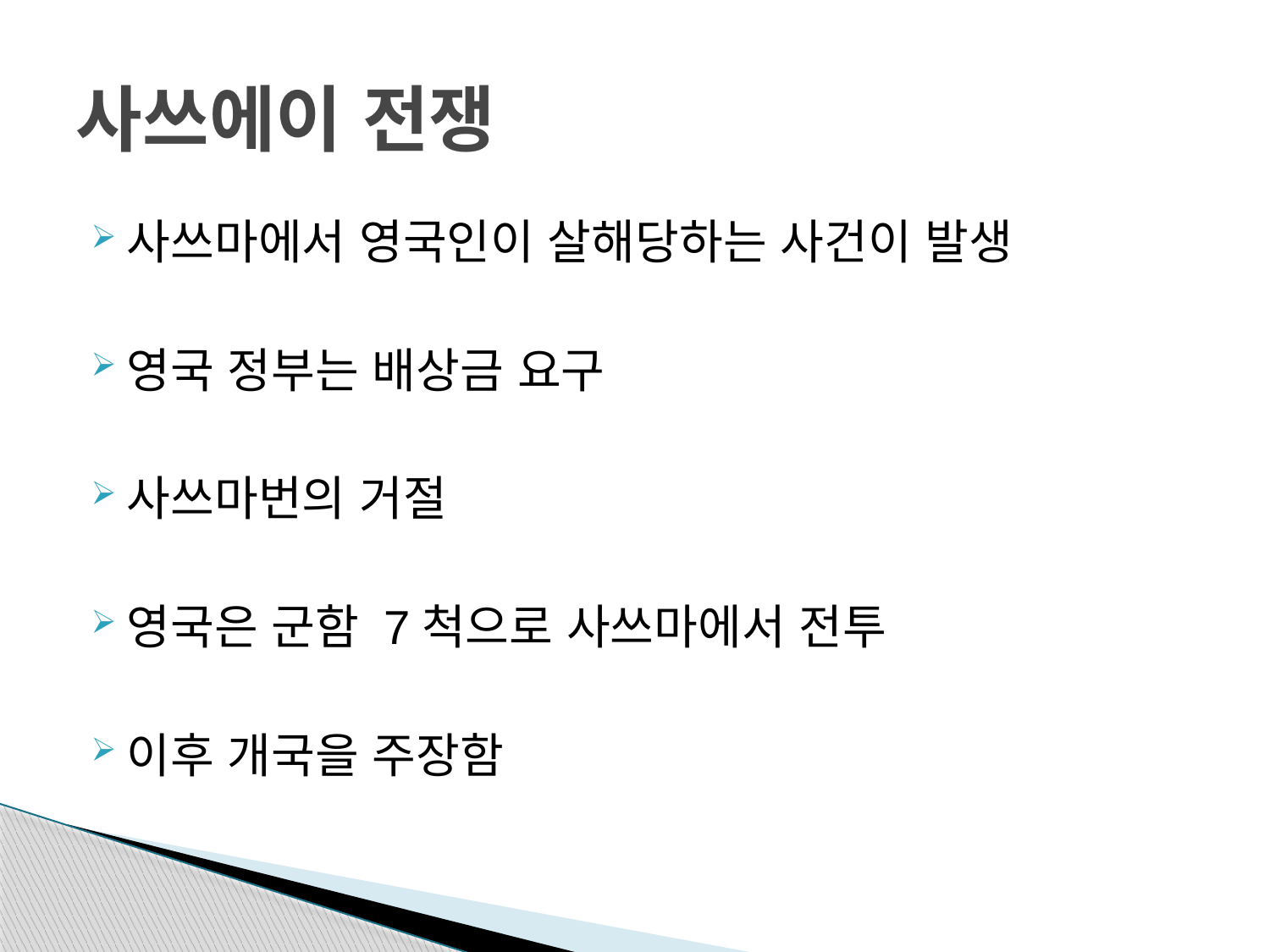

# 사쓰에이 전쟁
사쓰마에서 영국인이 살해당하는 사건이 발생

영국 정부는 배상금 요구

사쓰마번의 거절

영국은 군함 7척으로 사쓰마에서 전투

이후 개국을 주장함